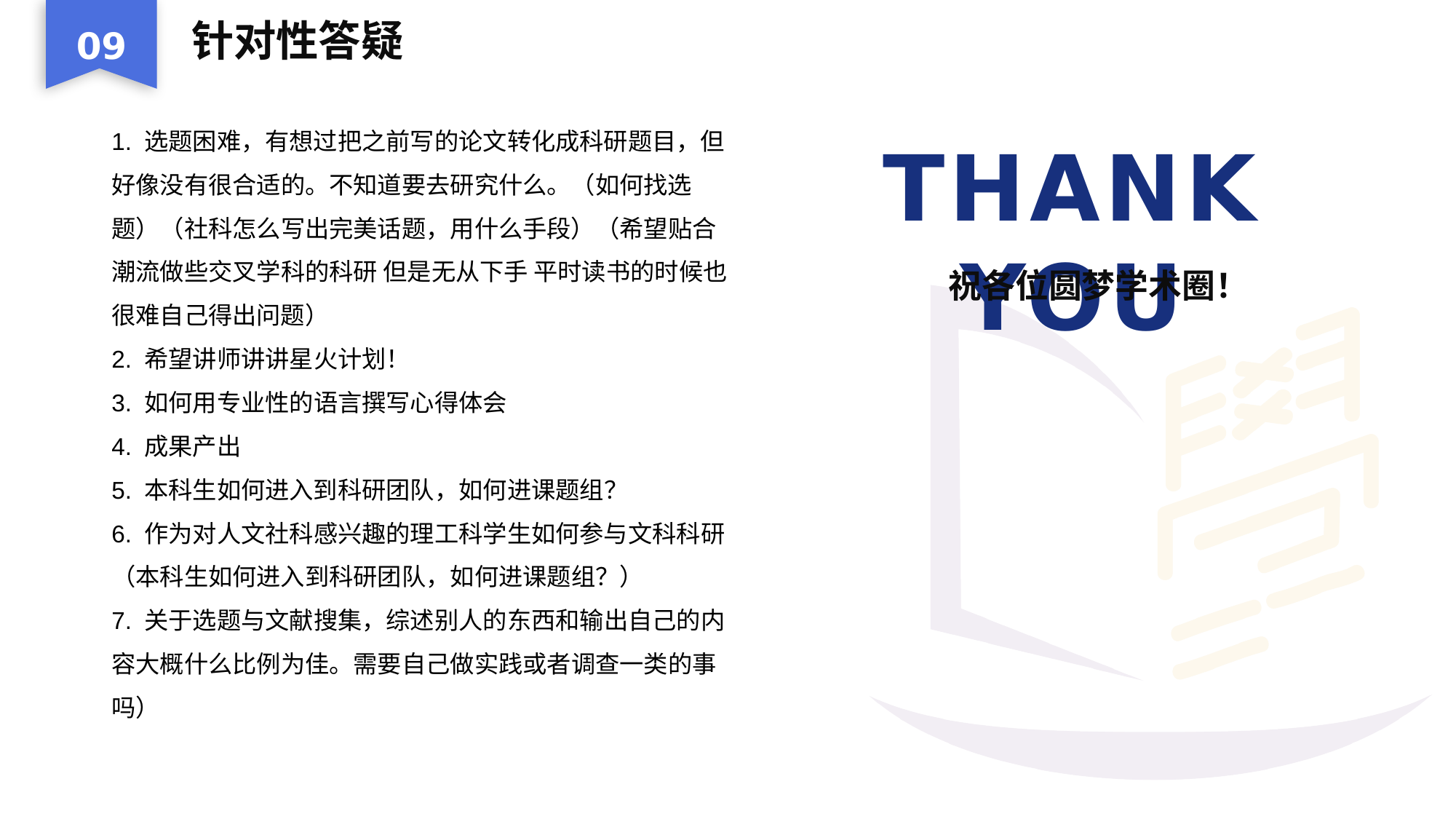

09
针对性答疑
1. 选题困难，有想过把之前写的论文转化成科研题目，但好像没有很合适的。不知道要去研究什么。（如何找选题）（社科怎么写出完美话题，用什么手段）（希望贴合潮流做些交叉学科的科研 但是无从下手 平时读书的时候也很难自己得出问题）
2. 希望讲师讲讲星火计划！
3. 如何用专业性的语言撰写心得体会
4. 成果产出
5. 本科生如何进入到科研团队，如何进课题组？
6. 作为对人文社科感兴趣的理工科学生如何参与文科科研（本科生如何进入到科研团队，如何进课题组？）
7. 关于选题与文献搜集，综述别人的东西和输出自己的内容大概什么比例为佳。需要自己做实践或者调查一类的事吗）
THANK YOU
祝各位圆梦学术圈！